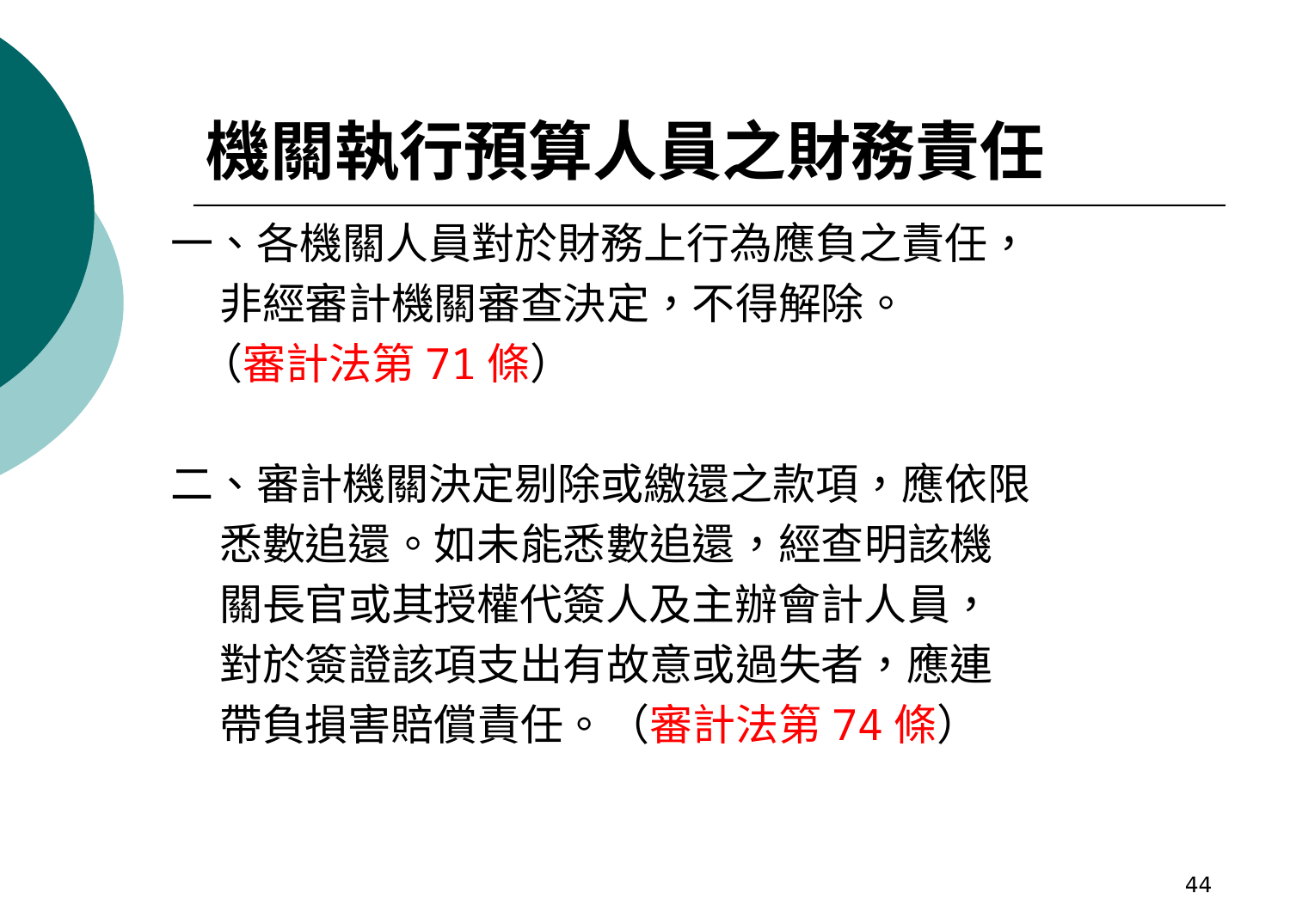

# 機關執行預算人員之財務責任
一、各機關人員對於財務上行為應負之責任，
    非經審計機關審查決定，不得解除。
  （審計法第71條）

二、審計機關決定剔除或繳還之款項，應依限
    悉數追還。如未能悉數追還，經查明該機
    關長官或其授權代簽人及主辦會計人員，
    對於簽證該項支出有故意或過失者，應連
    帶負損害賠償責任。（審計法第74條）

44